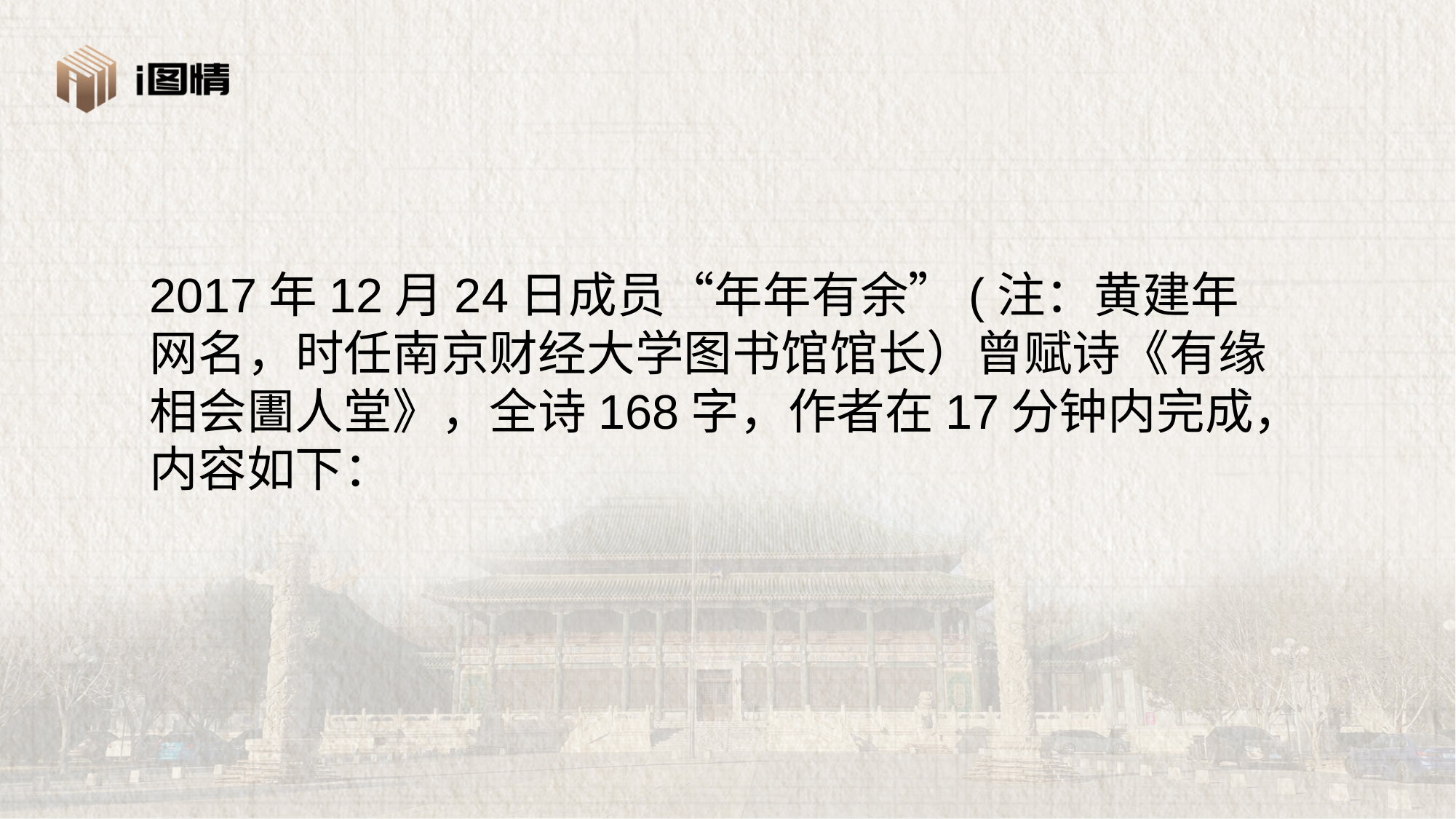

2017年12月24日成员“年年有余”(注：黄建年网名，时任南京财经大学图书馆馆长）曾赋诗《有缘相会圕人堂》，全诗168字，作者在17分钟内完成，内容如下：

36